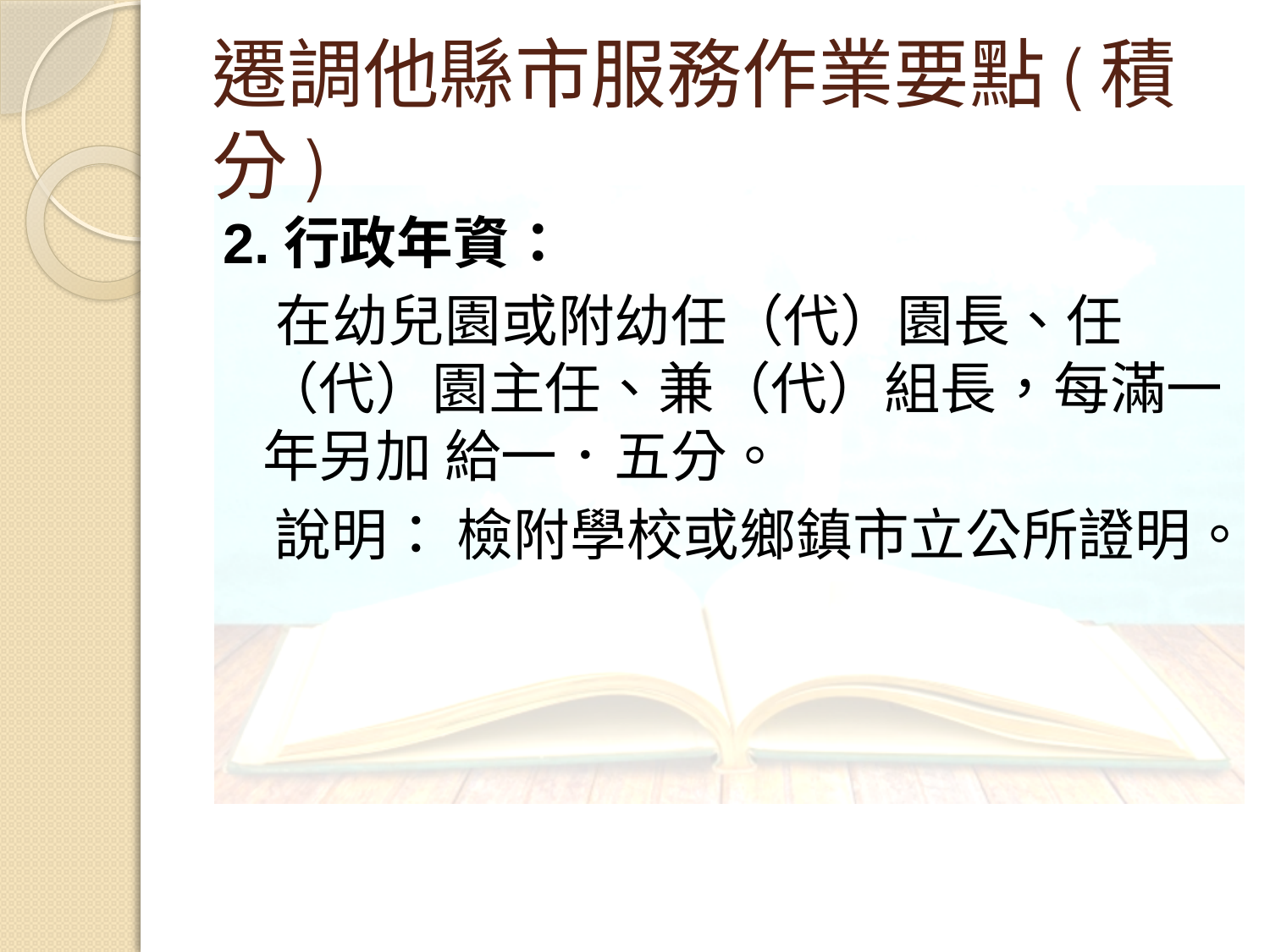

# 遷調他縣市服務作業要點(積分)
2.行政年資：
   在幼兒園或附幼任（代）園長、任（代）園主任、兼（代）組長，每滿一年另加 給一．五分。
   說明： 檢附學校或鄉鎮市立公所證明。